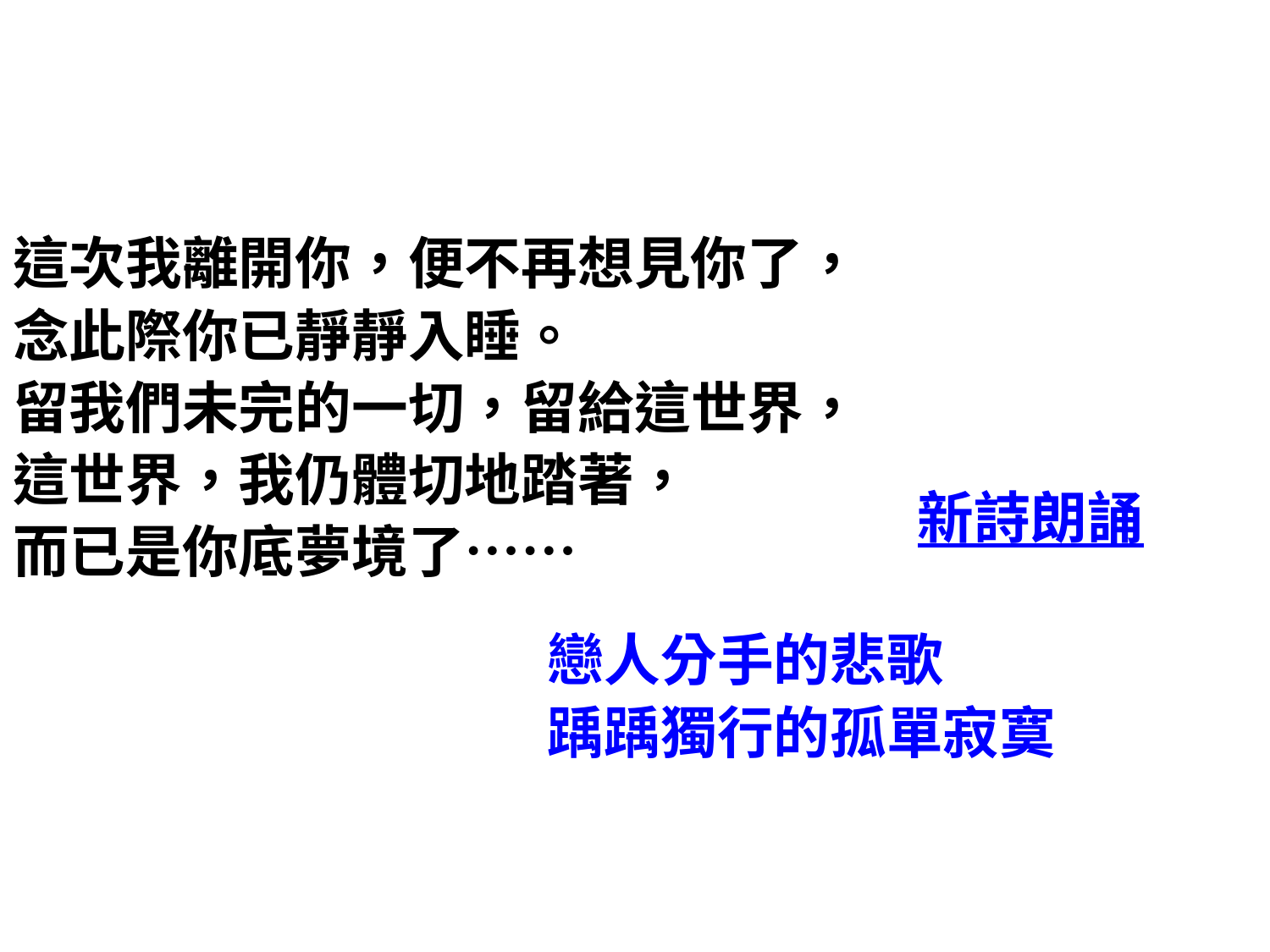

藉蓮（荷）抒發愛情

這次我離開你，便不再想見你了，
念此際你已靜靜入睡。
留我們未完的一切，留給這世界，
這世界，我仍體切地踏著，
而已是你底夢境了……
新詩朗誦
戀人分手的悲歌
踽踽獨行的孤單寂寞